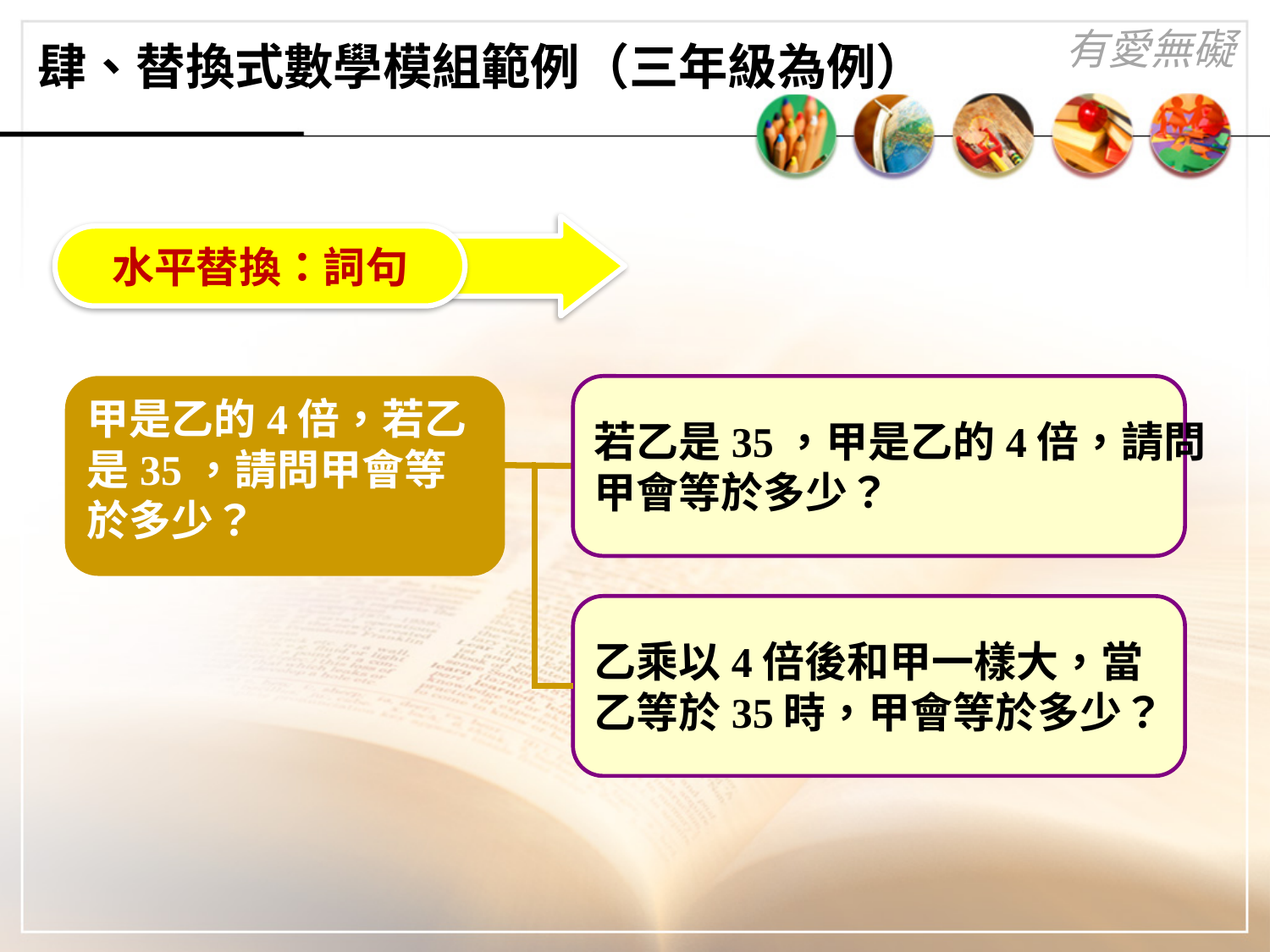

# 肆、替換式數學模組範例（三年級為例）

水平替換：詞句
甲是乙的4倍，若乙
是35，請問甲會等
於多少？
若乙是35，甲是乙的4倍，請問
甲會等於多少？
乙乘以4倍後和甲一樣大，當
乙等於35時，甲會等於多少？